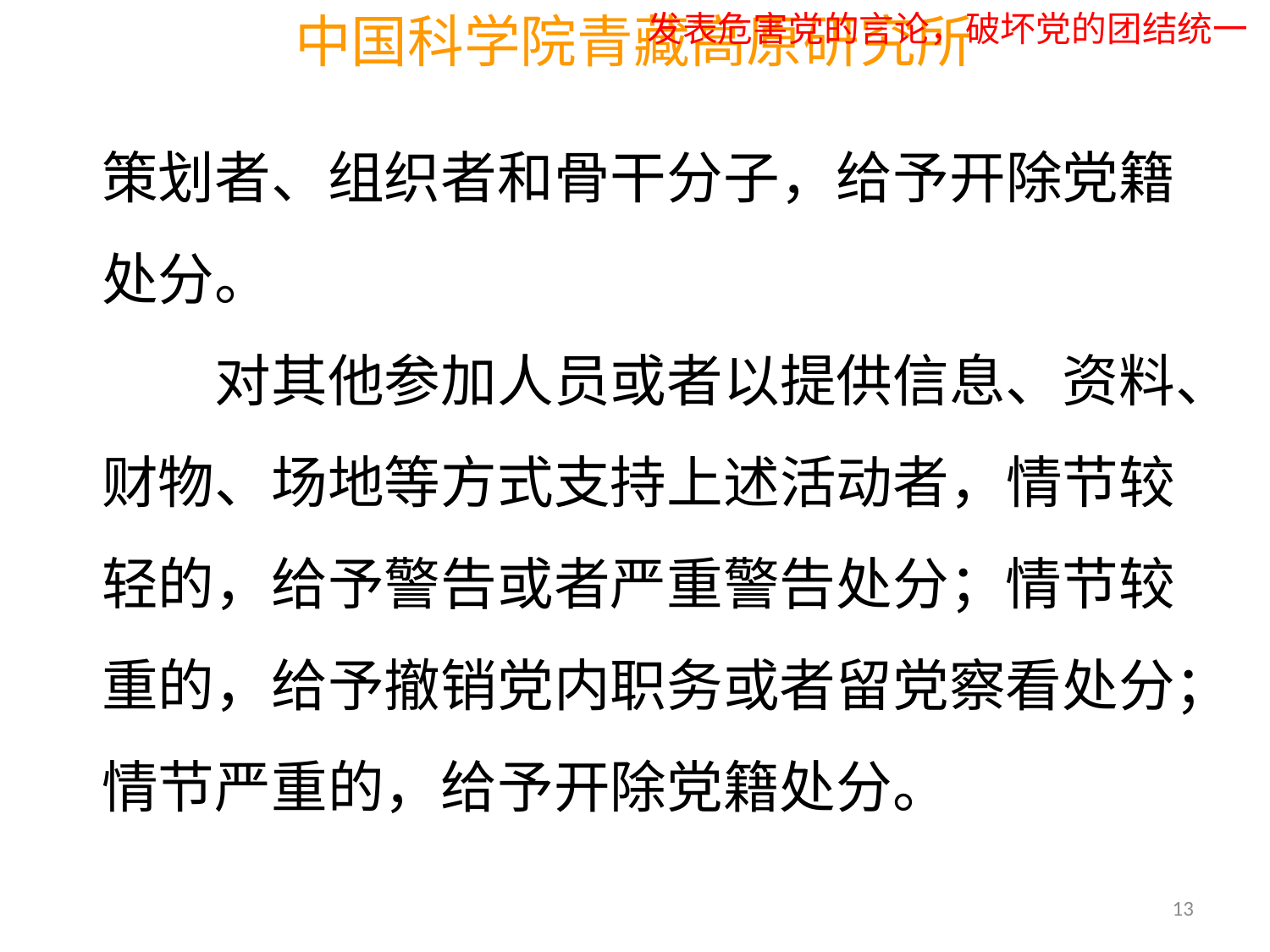

发表危害党的言论，破坏党的团结统一
策划者、组织者和骨干分子，给予开除党籍处分。
　　对其他参加人员或者以提供信息、资料、财物、场地等方式支持上述活动者，情节较轻的，给予警告或者严重警告处分；情节较重的，给予撤销党内职务或者留党察看处分；情节严重的，给予开除党籍处分。
13